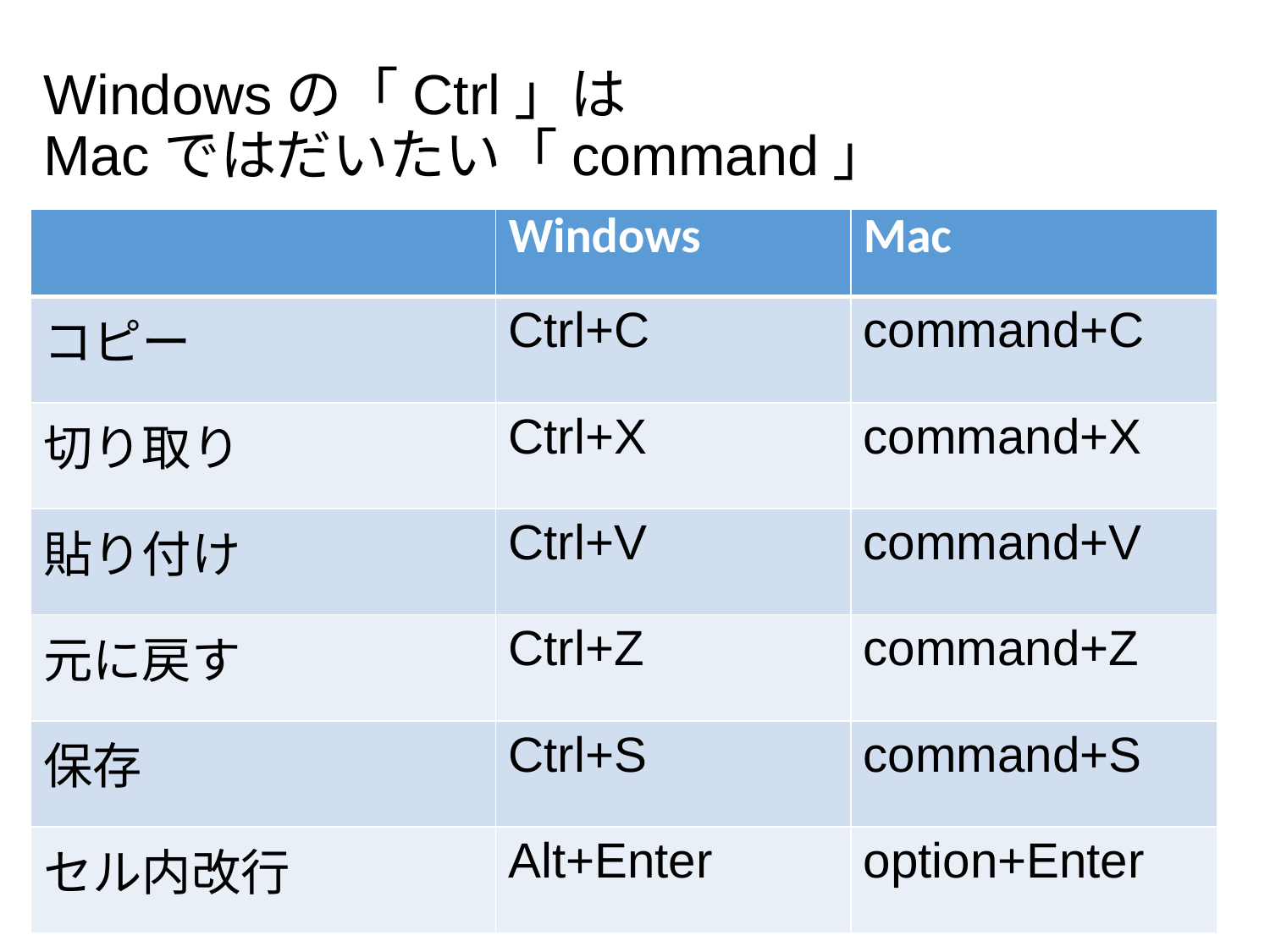

Windowsの「Ctrl」は
Macではだいたい「command」
|  | Windows | Mac |
| --- | --- | --- |
| コピー | Ctrl+C | command+C |
| 切り取り | Ctrl+X | command+X |
| 貼り付け | Ctrl+V | command+V |
| 元に戻す | Ctrl+Z | command+Z |
| 保存 | Ctrl+S | command+S |
| セル内改行 | Alt+Enter | option+Enter |
3